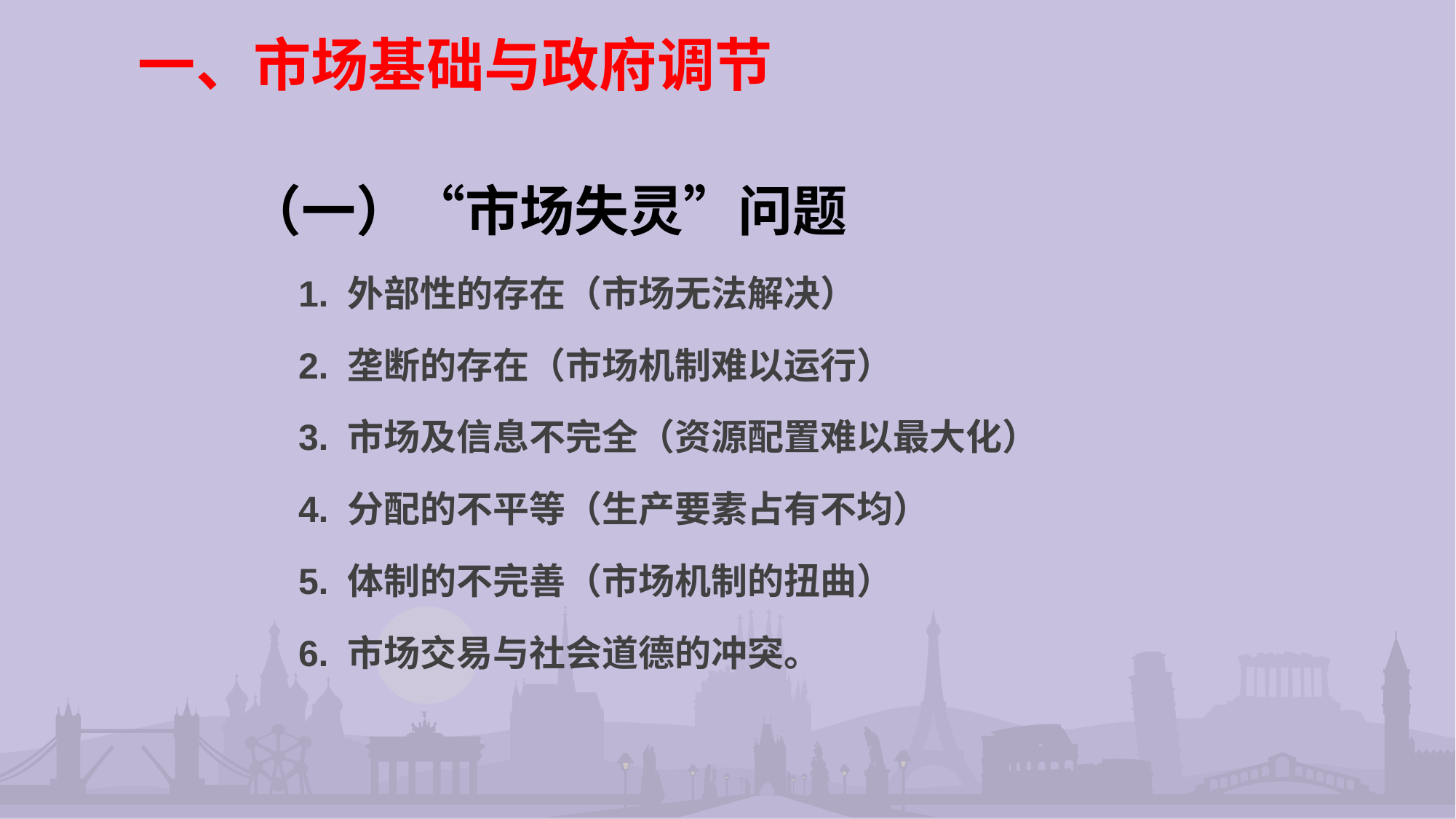

# 一、市场基础与政府调节
（一）“市场失灵”问题
     1. 外部性的存在（市场无法解决）
     2. 垄断的存在（市场机制难以运行）
     3. 市场及信息不完全（资源配置难以最大化）
     4. 分配的不平等（生产要素占有不均）
     5. 体制的不完善（市场机制的扭曲）
     6. 市场交易与社会道德的冲突。